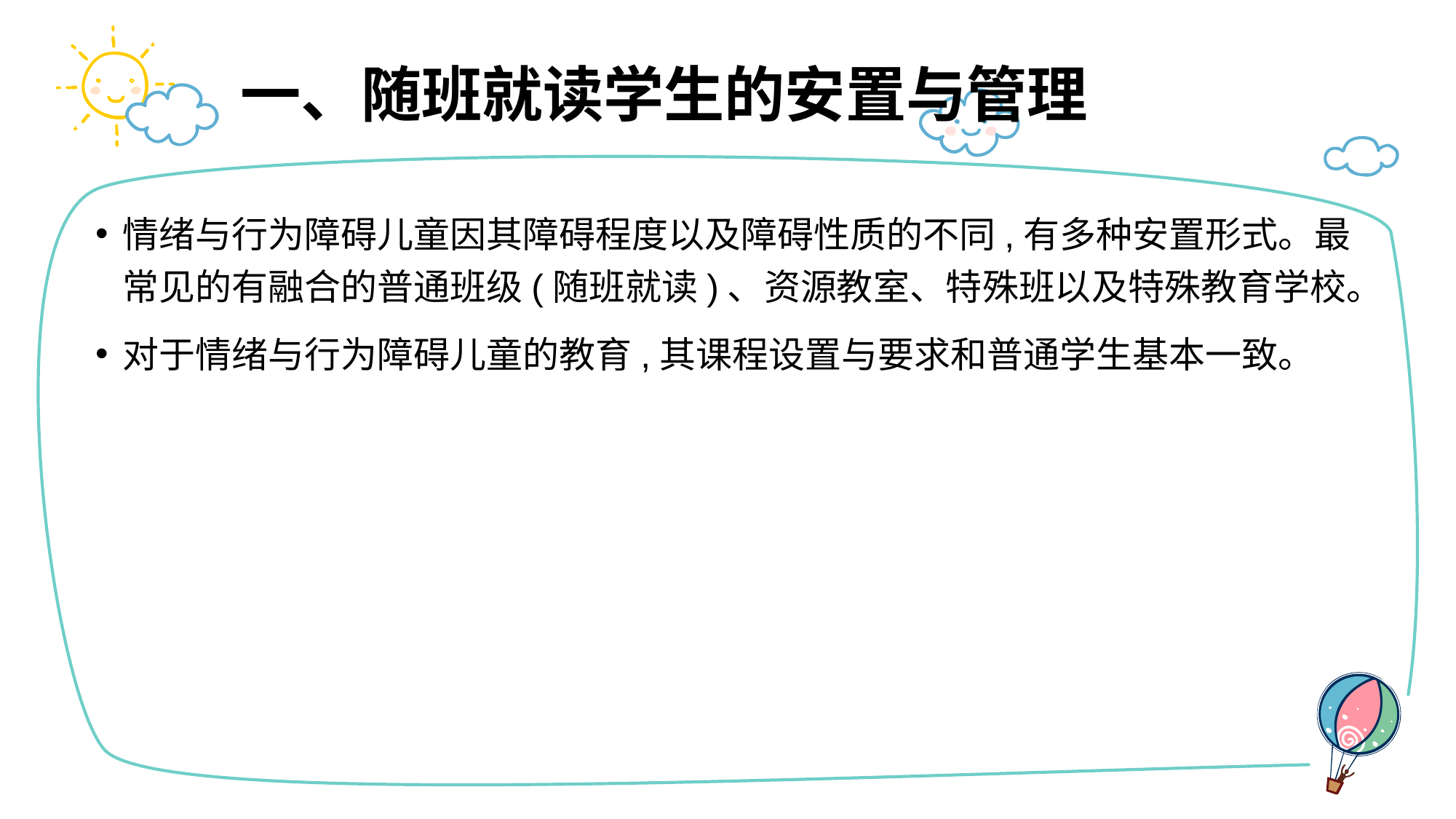

# 一、随班就读学生的安置与管理
情绪与行为障碍儿童因其障碍程度以及障碍性质的不同,有多种安置形式。最常见的有融合的普通班级(随班就读)、资源教室、特殊班以及特殊教育学校。
对于情绪与行为障碍儿童的教育,其课程设置与要求和普通学生基本一致。